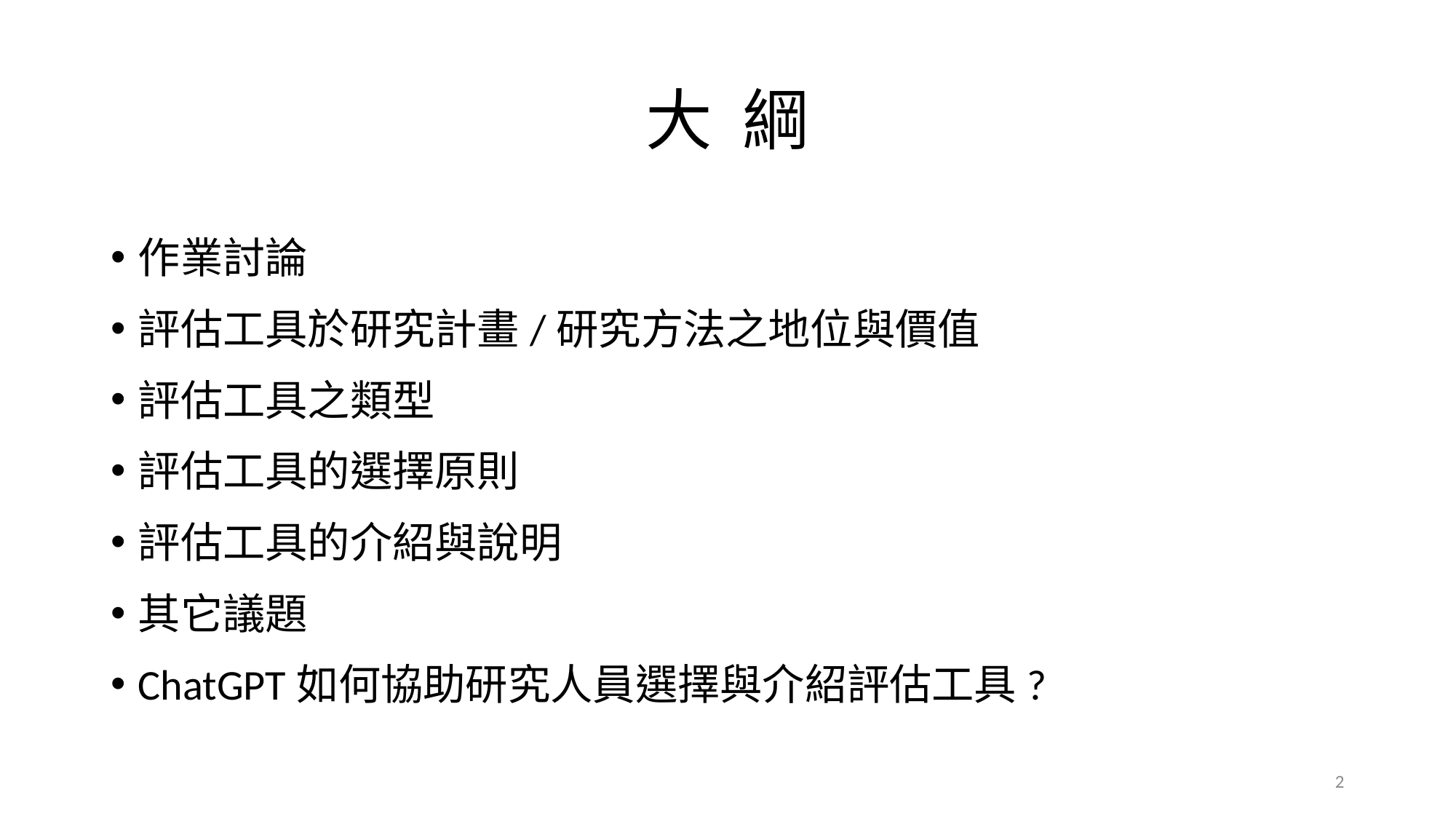

# 大  綱
作業討論
評估工具於研究計畫/研究方法之地位與價值
評估工具之類型
評估工具的選擇原則
評估工具的介紹與說明
其它議題
ChatGPT如何協助研究人員選擇與介紹評估工具?
2